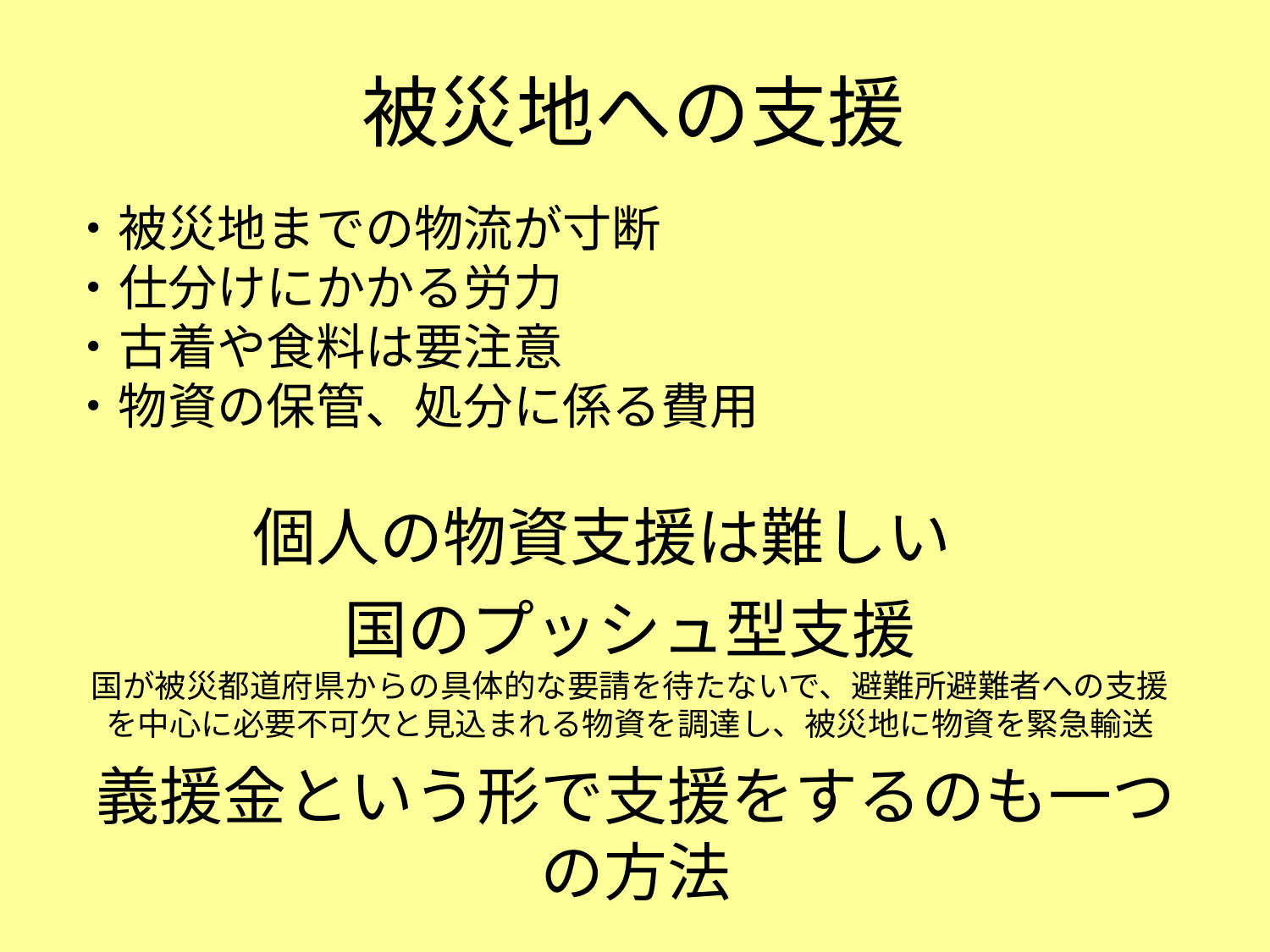

# 被災地への支援
・被災地までの物流が寸断
・仕分けにかかる労力
・古着や食料は要注意
・物資の保管、処分に係る費用

個人の物資支援は難しい
国のプッシュ型支援
国が被災都道府県からの具体的な要請を待たないで、避難所避難者への支援を中心に必要不可欠と見込まれる物資を調達し、被災地に物資を緊急輸送
義援金という形で支援をするのも一つの方法